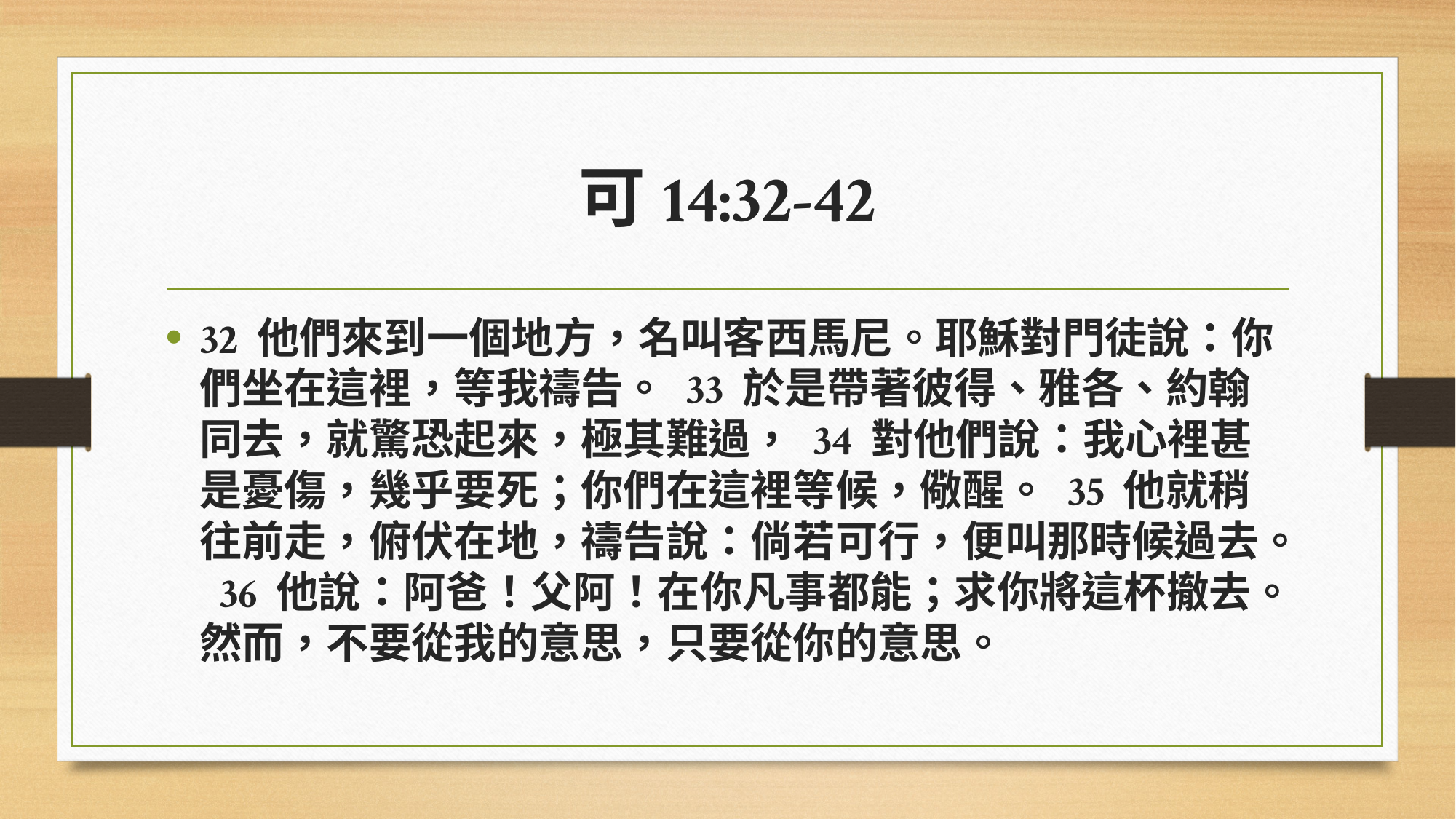

# 可14:32-42
32 他們來到一個地方，名叫客西馬尼。耶穌對門徒說：你們坐在這裡，等我禱告。 33 於是帶著彼得、雅各、約翰同去，就驚恐起來，極其難過， 34 對他們說：我心裡甚是憂傷，幾乎要死；你們在這裡等候，儆醒。 35 他就稍往前走，俯伏在地，禱告說：倘若可行，便叫那時候過去。 36 他說：阿爸！父阿！在你凡事都能；求你將這杯撤去。然而，不要從我的意思，只要從你的意思。